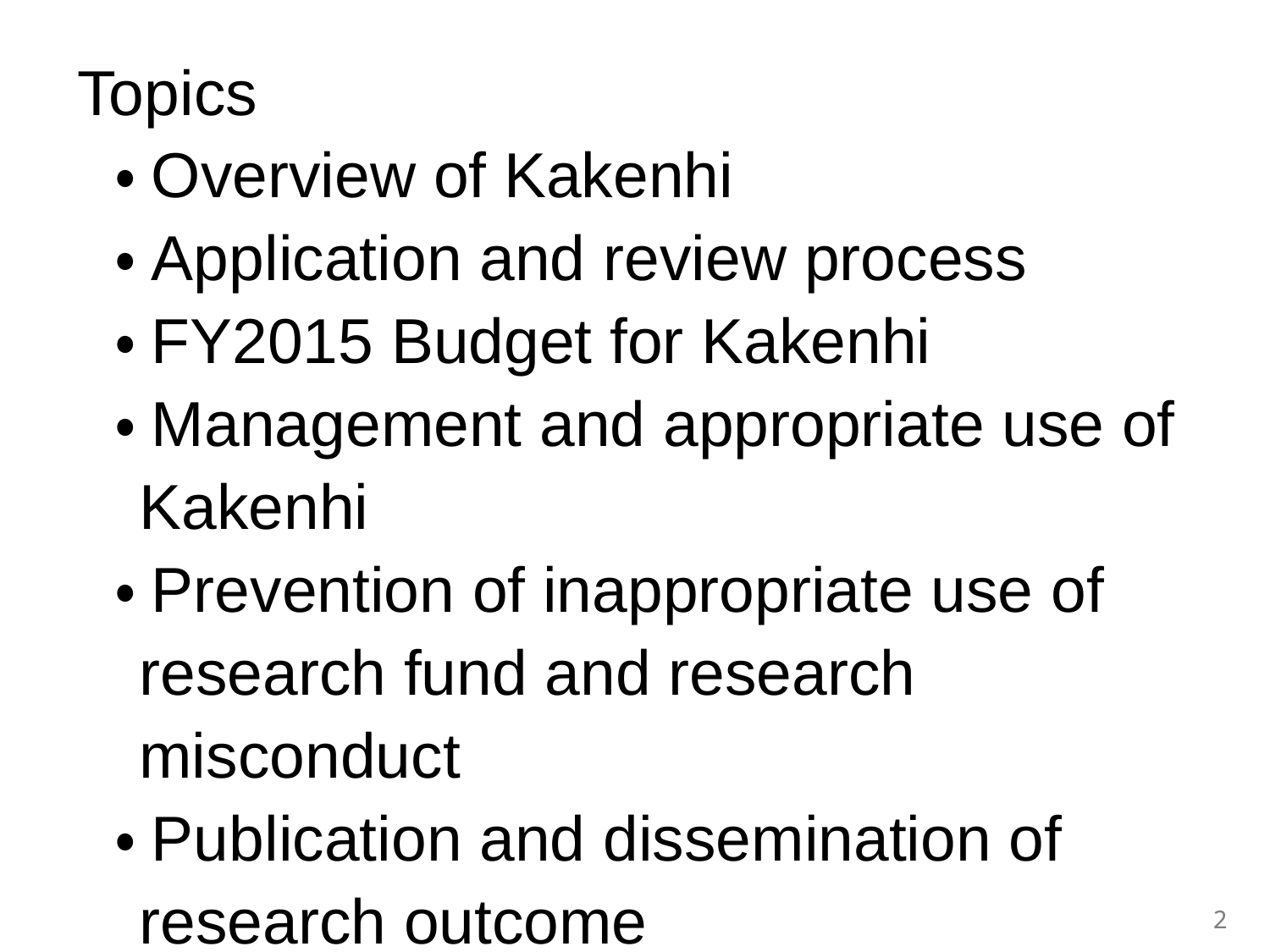

Topics
・Overview of Kakenhi
・Application and review process
・FY2015 Budget for Kakenhi
・Management and appropriate use of Kakenhi
・Prevention of inappropriate use of research fund and research misconduct
・Publication and dissemination of research outcome
2